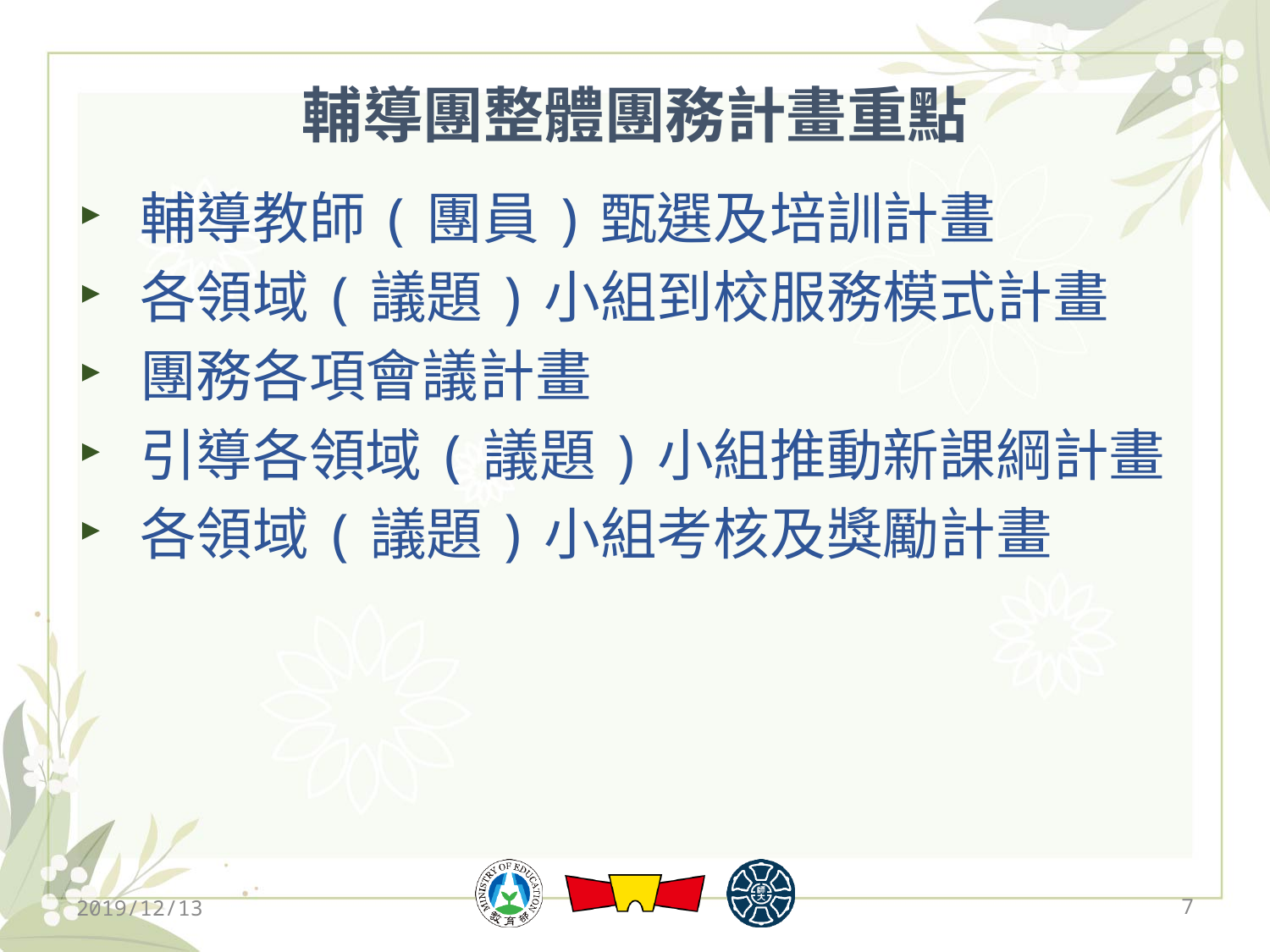

# 輔導團整體團務計畫重點
輔導教師(團員)甄選及培訓計畫
各領域(議題)小組到校服務模式計畫
團務各項會議計畫
引導各領域(議題)小組推動新課綱計畫
各領域(議題)小組考核及獎勵計畫

2019/12/13
7